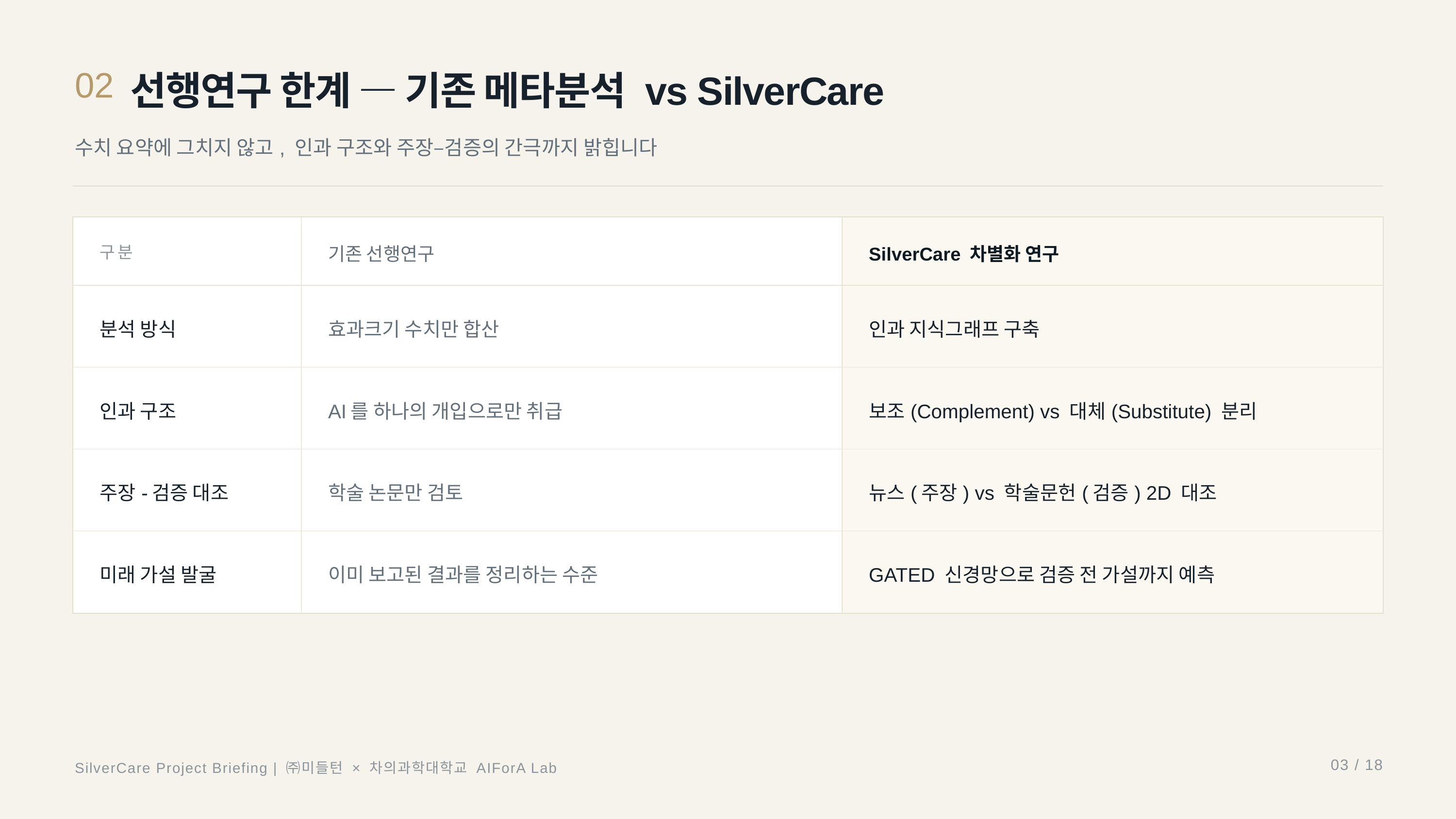

선행연구 한계 — 기존 메타분석 vs SilverCare
02
수치 요약에 그치지 않고, 인과 구조와 주장–검증의 간극까지 밝힙니다

구분
기존 선행연구
SilverCare 차별화 연구

분석 방식
효과크기 수치만 합산
인과 지식그래프 구축

인과 구조
AI를 하나의 개입으로만 취급
보조(Complement) vs 대체(Substitute) 분리

주장-검증 대조
학술 논문만 검토
뉴스(주장) vs 학술문헌(검증) 2D 대조

미래 가설 발굴
이미 보고된 결과를 정리하는 수준
GATED 신경망으로 검증 전 가설까지 예측
SilverCare Project Briefing | ㈜미들턴 × 차의과학대학교 AIForA Lab
03 / 18